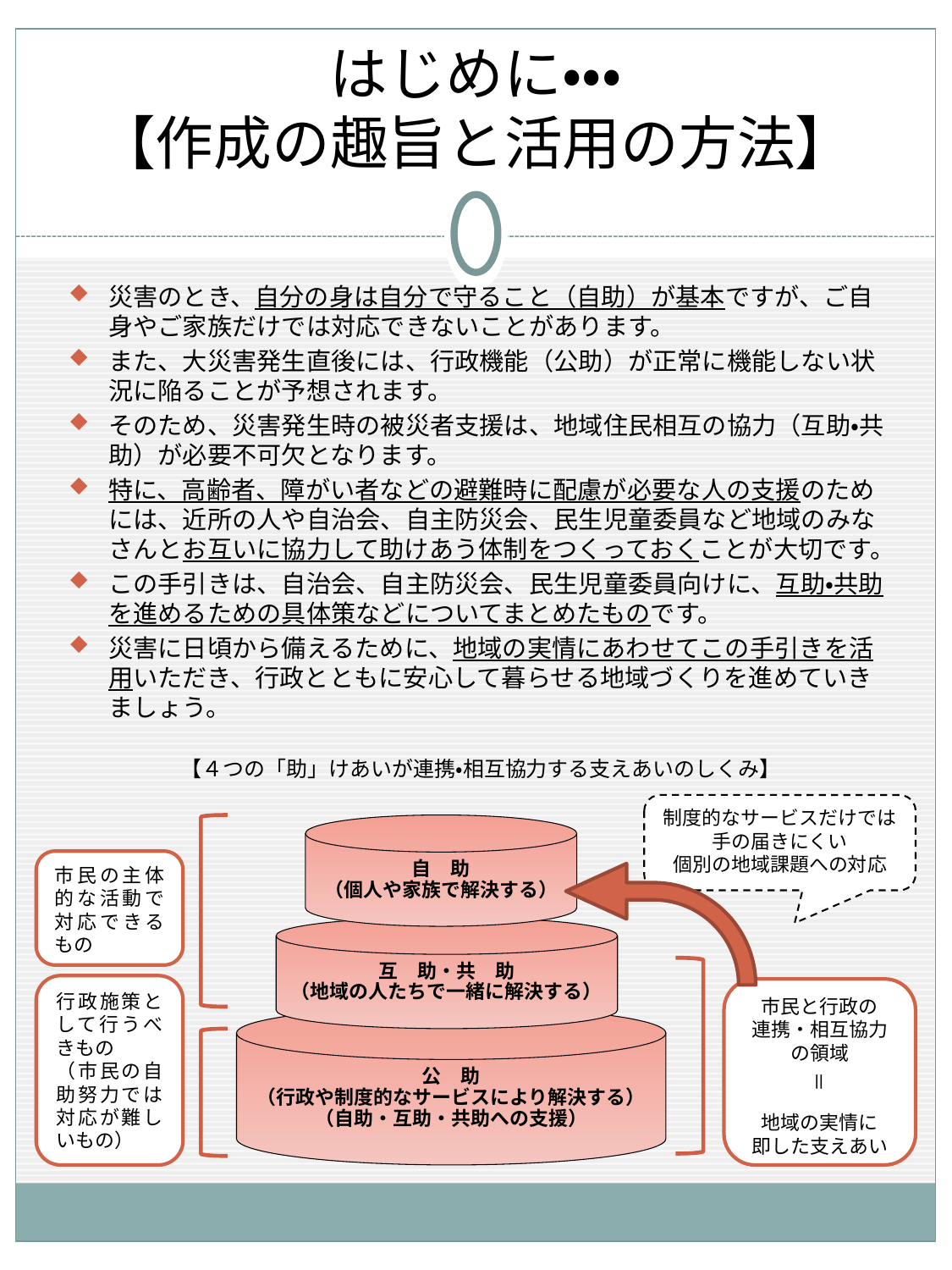

# はじめに・・・ 【作成の趣旨と活用の方法】
災害のとき、自分の身は自分で守ること（自助）が基本ですが、ご自身やご家族だけでは対応できないことがあります。
また、大災害発生直後には、行政機能（公助）が正常に機能しない状況に陥ることが予想されます。
そのため、災害発生時の被災者支援は、地域住民相互の協力（互助・共助）が必要不可欠となります。
特に、高齢者、障がい者などの避難時に配慮が必要な人の支援のためには、近所の人や自治会、自主防災会、民生児童委員など地域のみなさんとお互いに協力して助けあう体制をつくっておくことが大切です。
この手引きは、自治会、自主防災会、民生児童委員向けに、互助・共助を進めるための具体策などについてまとめたものです。
災害に日頃から備えるために、地域の実情にあわせてこの手引きを活用いただき、行政とともに安心して暮らせる地域づくりを進めていきましょう。

【４つの「助」けあいが連携・相互協力する支えあいのしくみ】

制度的なサービスだけでは手の届きにくい
個別の地域課題への対応
自　助
（個人や家族で解決する）

市民の主体的な活動で対応できるもの

互　助・共　助
（地域の人たちで一緒に解決する）

行政施策として行うべきもの
（市民の自助努力では対応が難しいもの）
市民と行政の
連携・相互協力
の領域

地域の実情に
即した支えあい
　＝
公　助
（行政や制度的なサービスにより解決する）
（自助・互助・共助への支援）